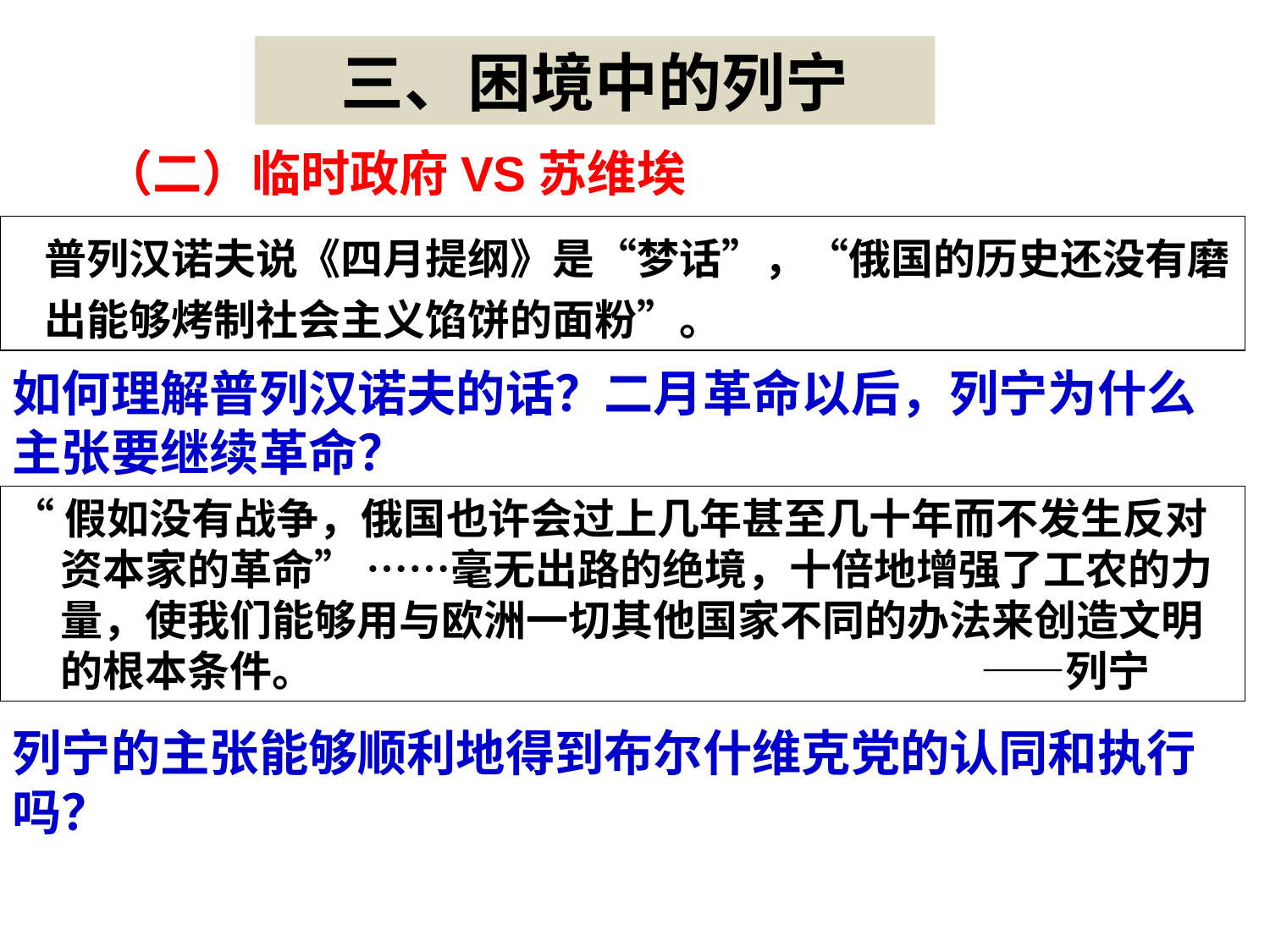

三、困境中的列宁
（二）临时政府VS苏维埃
普列汉诺夫说《四月提纲》是“梦话”，“俄国的历史还没有磨出能够烤制社会主义馅饼的面粉”。
如何理解普列汉诺夫的话？二月革命以后，列宁为什么主张要继续革命？
“假如没有战争，俄国也许会过上几年甚至几十年而不发生反对资本家的革命” ……毫无出路的绝境，十倍地增强了工农的力量，使我们能够用与欧洲一切其他国家不同的办法来创造文明的根本条件。                                                                      ——列宁
列宁的主张能够顺利地得到布尔什维克党的认同和执行吗？